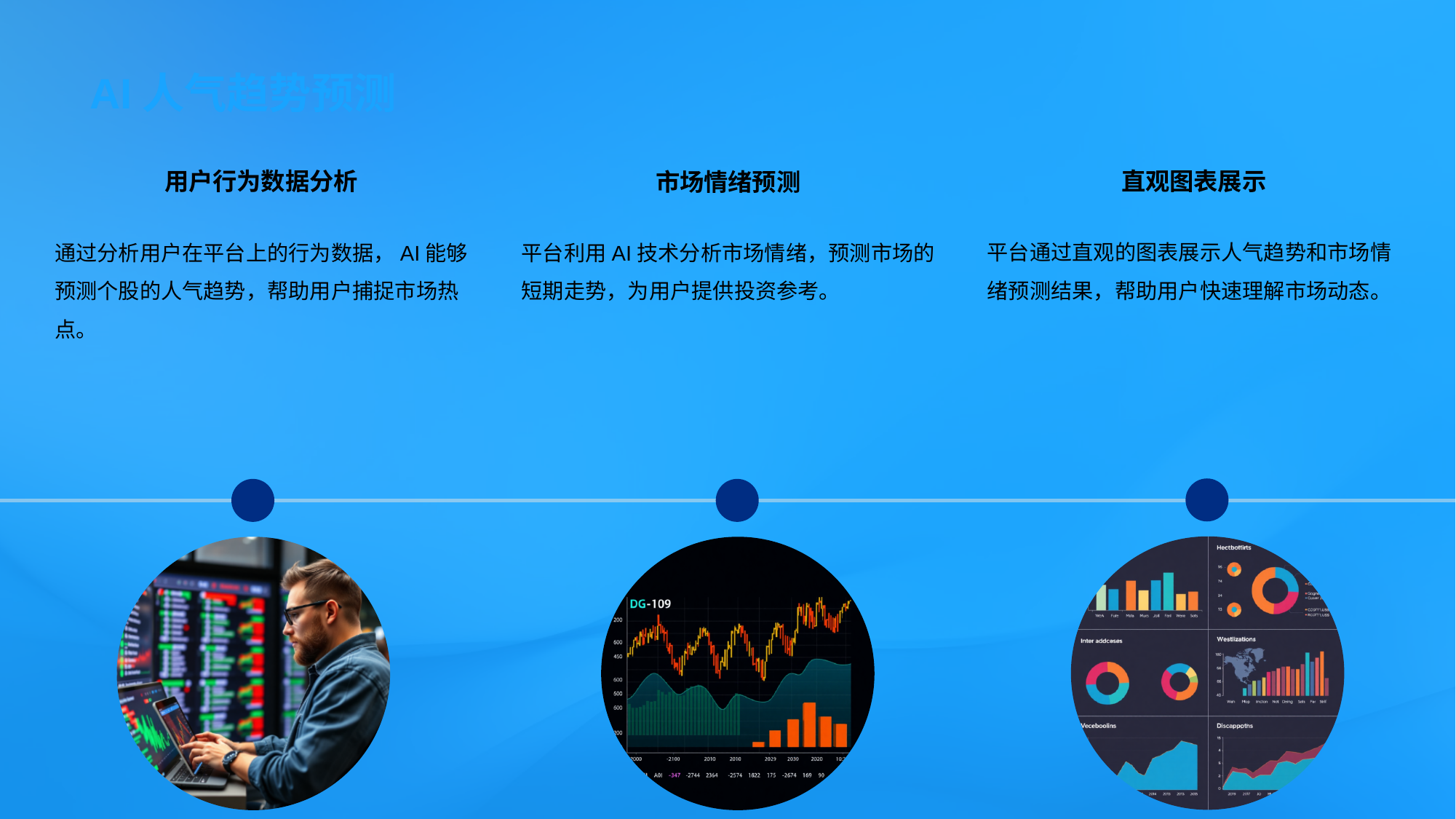

# AI人气趋势预测
用户行为数据分析
直观图表展示
市场情绪预测
平台通过直观的图表展示人气趋势和市场情绪预测结果，帮助用户快速理解市场动态。
通过分析用户在平台上的行为数据，AI能够预测个股的人气趋势，帮助用户捕捉市场热点。
平台利用AI技术分析市场情绪，预测市场的短期走势，为用户提供投资参考。